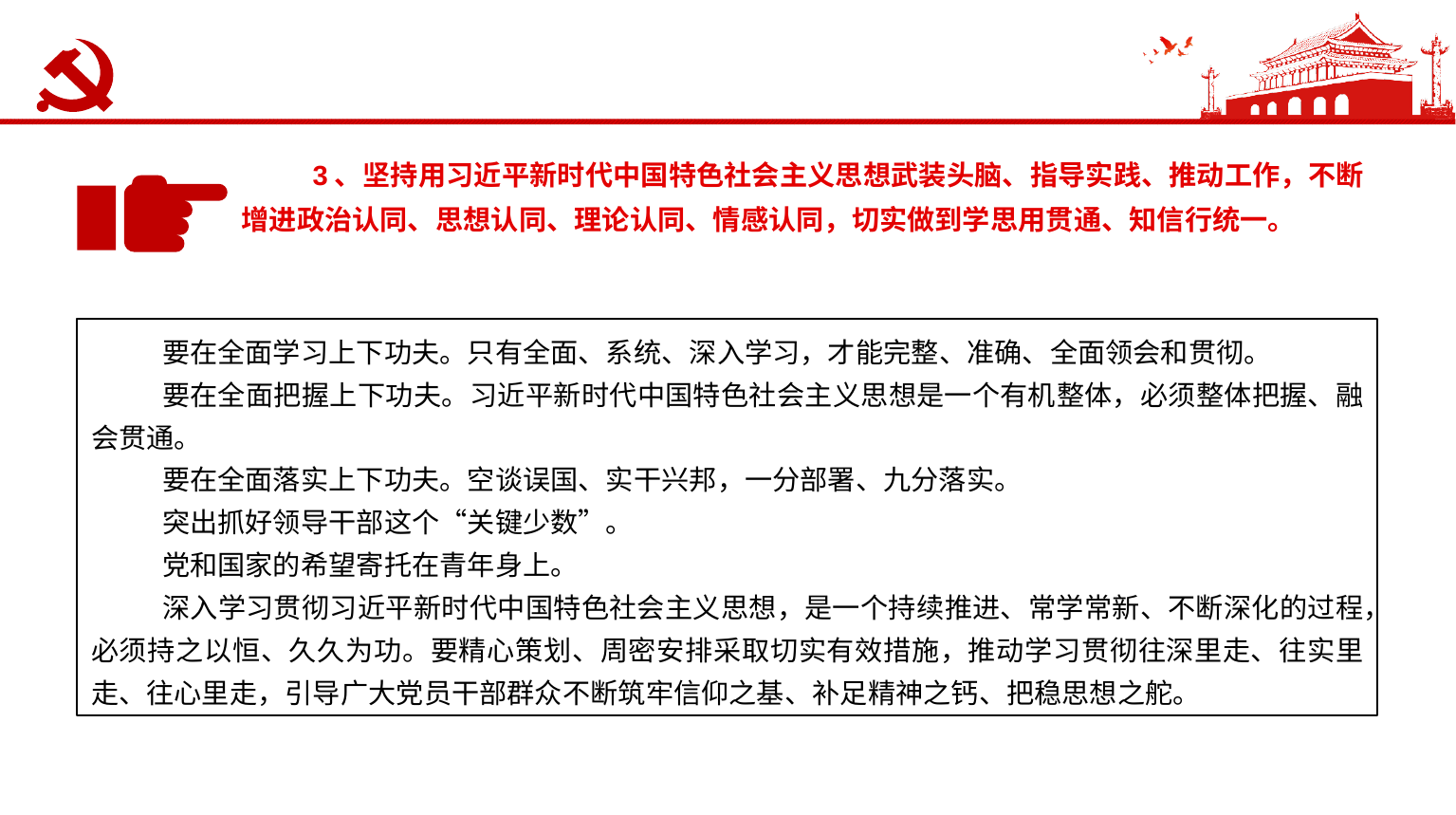

3、坚持用习近平新时代中国特色社会主义思想武装头脑、指导实践、推动工作，不断增进政治认同、思想认同、理论认同、情感认同，切实做到学思用贯通、知信行统一。

新提法

要在全面学习上下功夫。只有全面、系统、深入学习，才能完整、准确、全面领会和贯彻。
要在全面把握上下功夫。习近平新时代中国特色社会主义思想是一个有机整体，必须整体把握、融会贯通。
要在全面落实上下功夫。空谈误国、实干兴邦，一分部署、九分落实。
突出抓好领导干部这个“关键少数”。
党和国家的希望寄托在青年身上。
深入学习贯彻习近平新时代中国特色社会主义思想，是一个持续推进、常学常新、不断深化的过程，必须持之以恒、久久为功。要精心策划、周密安排采取切实有效措施，推动学习贯彻往深里走、往实里走、往心里走，引导广大党员干部群众不断筑牢信仰之基、补足精神之钙、把稳思想之舵。